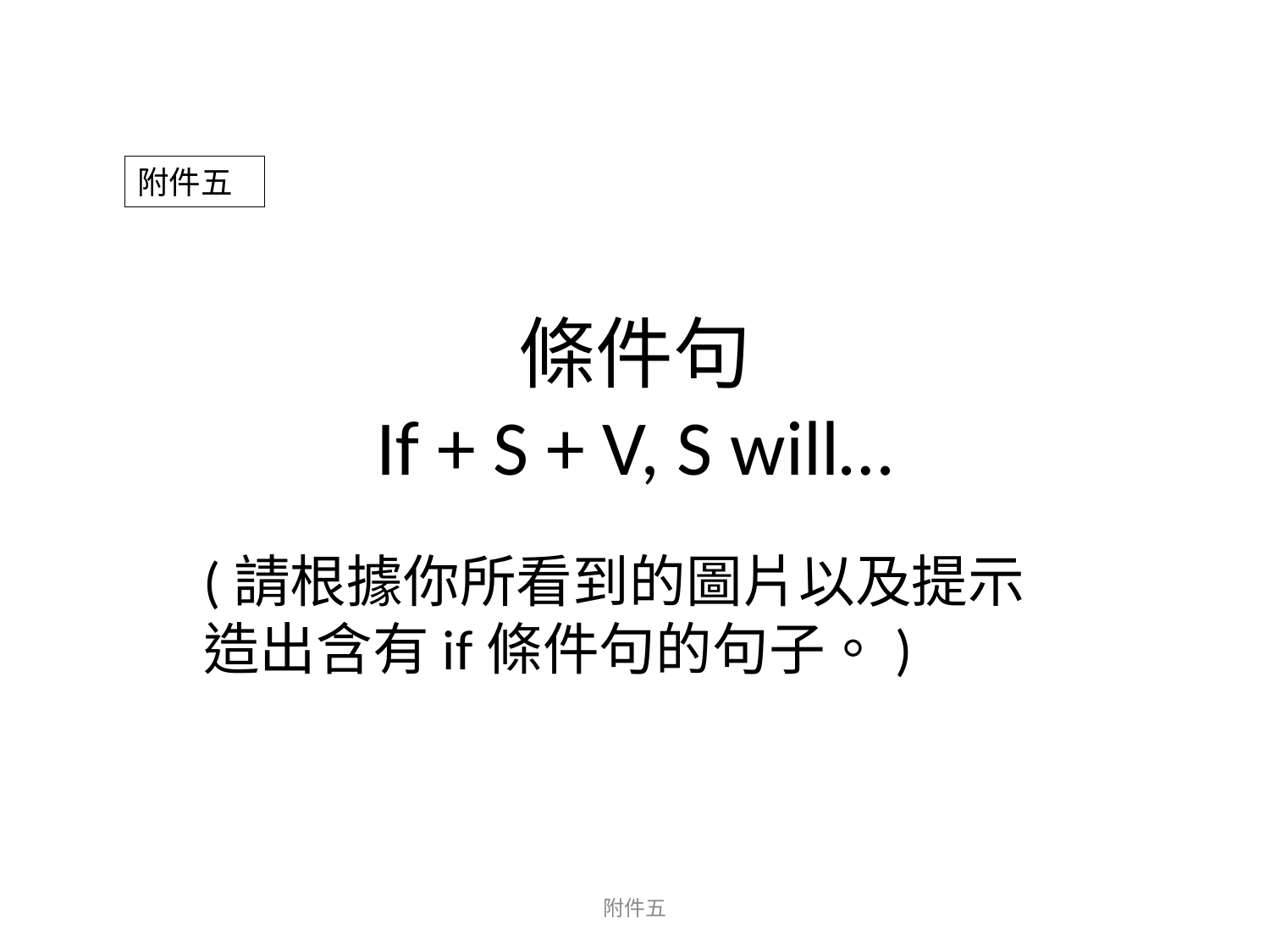

附件五
# 條件句 If + S + V, S will…
(請根據你所看到的圖片以及提示造出含有if條件句的句子。)
附件五